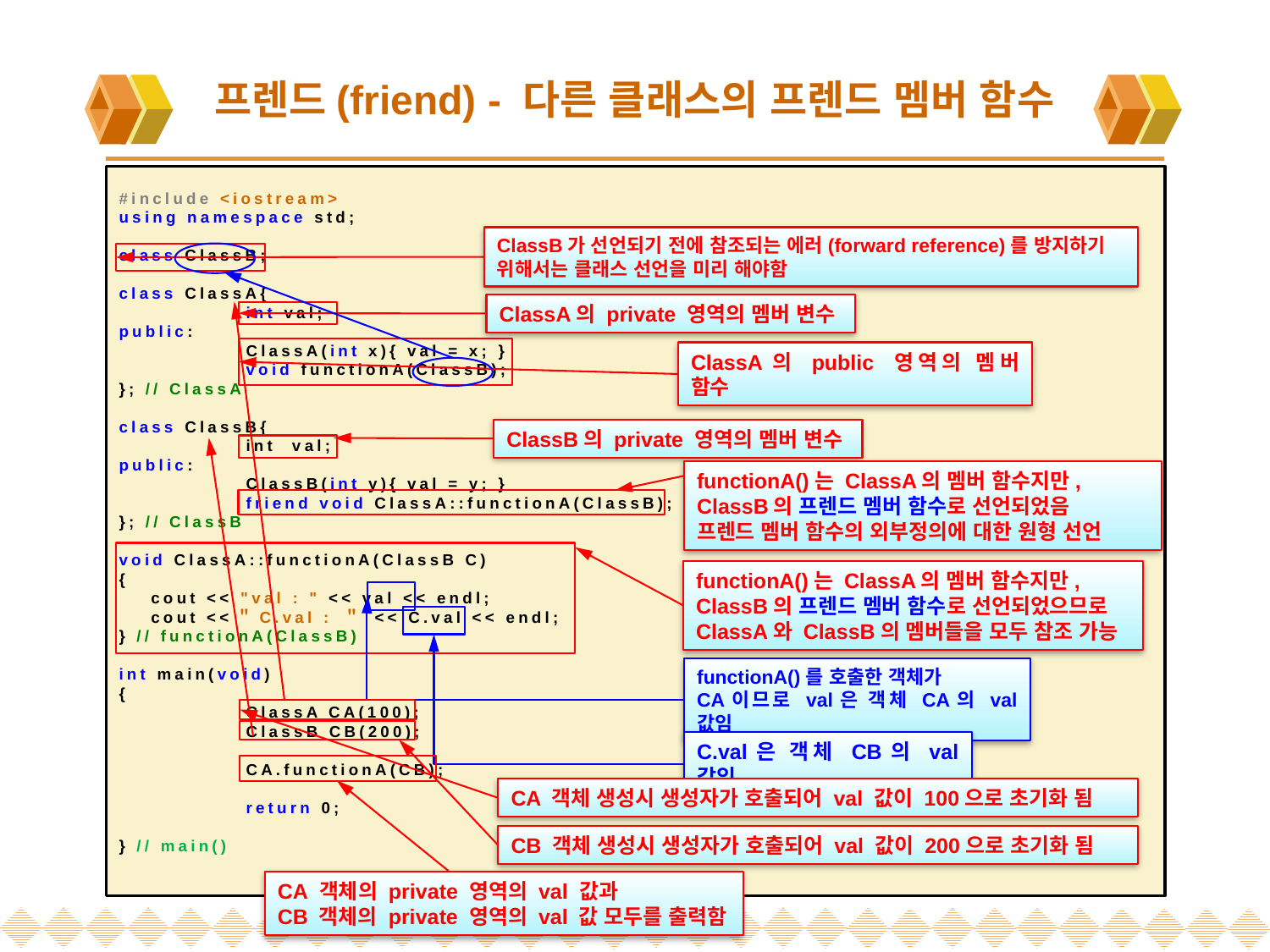

# 프렌드(friend) - 다른 클래스의 프렌드 멤버 함수
#include <iostream>
using namespace std;

class ClassB;

class ClassA{
	int val;
public:
	ClassA(int x){ val = x; }
	void functionA(ClassB);
}; // ClassA

class ClassB{
	int  val;
public:
	ClassB(int y){ val = y; }
	friend void ClassA::functionA(ClassB);
}; // ClassB

void ClassA::functionA(ClassB C)
{
    cout << "val : " << val << endl;
    cout <<＂C.val : ＂ << C.val << endl;
} // functionA(ClassB)

int main(void)
{
	ClassA CA(100);
	ClassB CB(200);

	CA.functionA(CB);

	return 0;

} // main()

ClassB가 선언되기 전에 참조되는 에러(forward reference)를 방지하기
위해서는 클래스 선언을 미리 해야함

ClassA의 private 영역의 멤버 변수

ClassA의 public 영역의 멤버 함수

ClassB의 private 영역의 멤버 변수

functionA()는 ClassA의 멤버 함수지만,
ClassB의 프렌드 멤버 함수로 선언되었음
프렌드 멤버 함수의 외부정의에 대한 원형 선언

functionA()는 ClassA의 멤버 함수지만,
ClassB의 프렌드 멤버 함수로 선언되었으므로
ClassA와 ClassB의 멤버들을 모두 참조 가능

functionA()를 호출한 객체가
CA이므로 val은 객체 CA의 val 값임

C.val은 객체 CB의 val 값임

CA 객체 생성시 생성자가 호출되어 val 값이 100으로 초기화 됨
CB 객체 생성시 생성자가 호출되어 val 값이 200으로 초기화 됨
CA 객체의 private 영역의 val 값과
CB 객체의 private 영역의 val 값 모두를 출력함